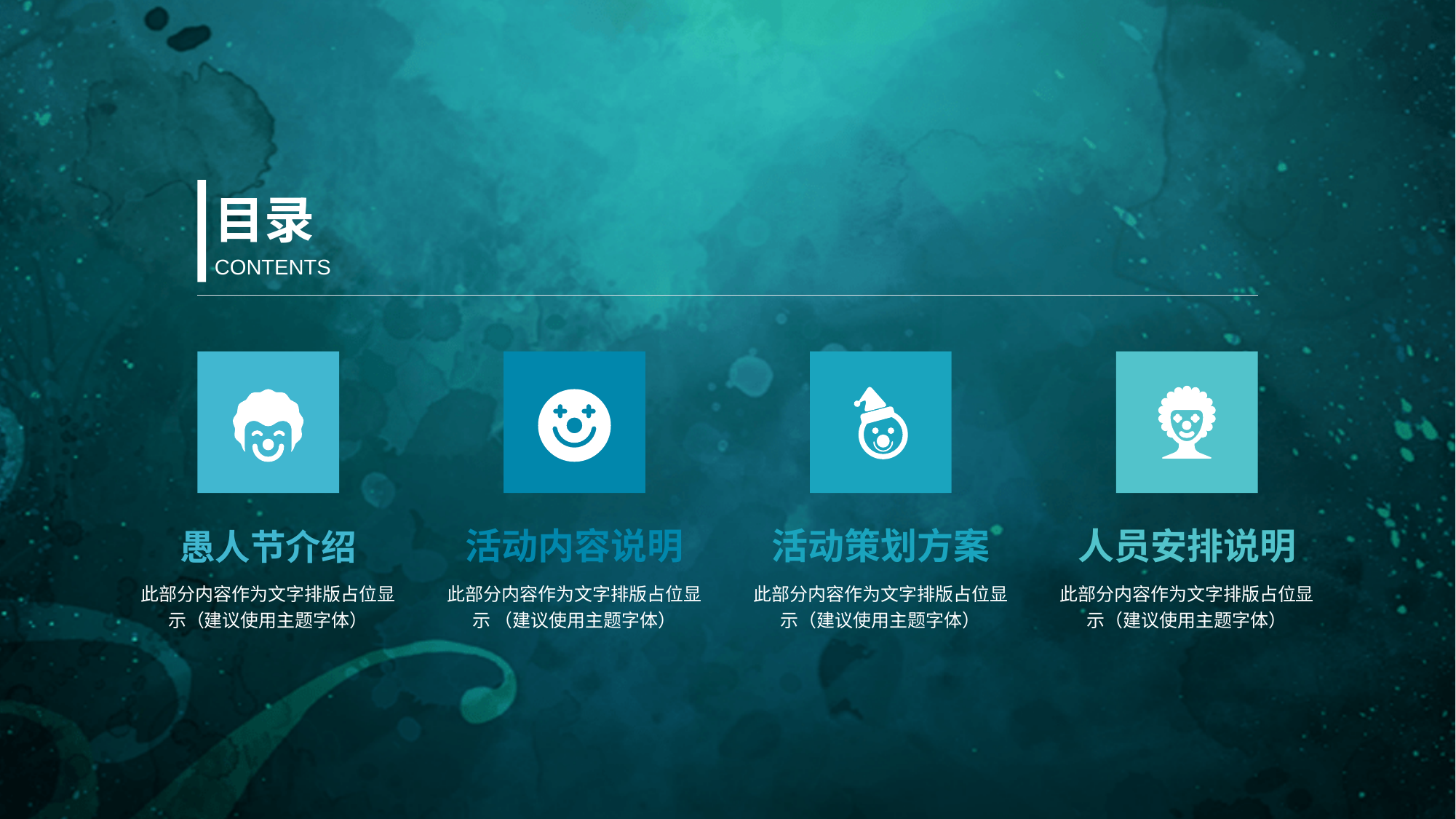

目录
CONTENTS

愚人节介绍
此部分内容作为文字排版占位显示（建议使用主题字体）

活动内容说明
此部分内容作为文字排版占位显示 （建议使用主题字体）

活动策划方案
此部分内容作为文字排版占位显示（建议使用主题字体）

人员安排说明
此部分内容作为文字排版占位显示（建议使用主题字体）